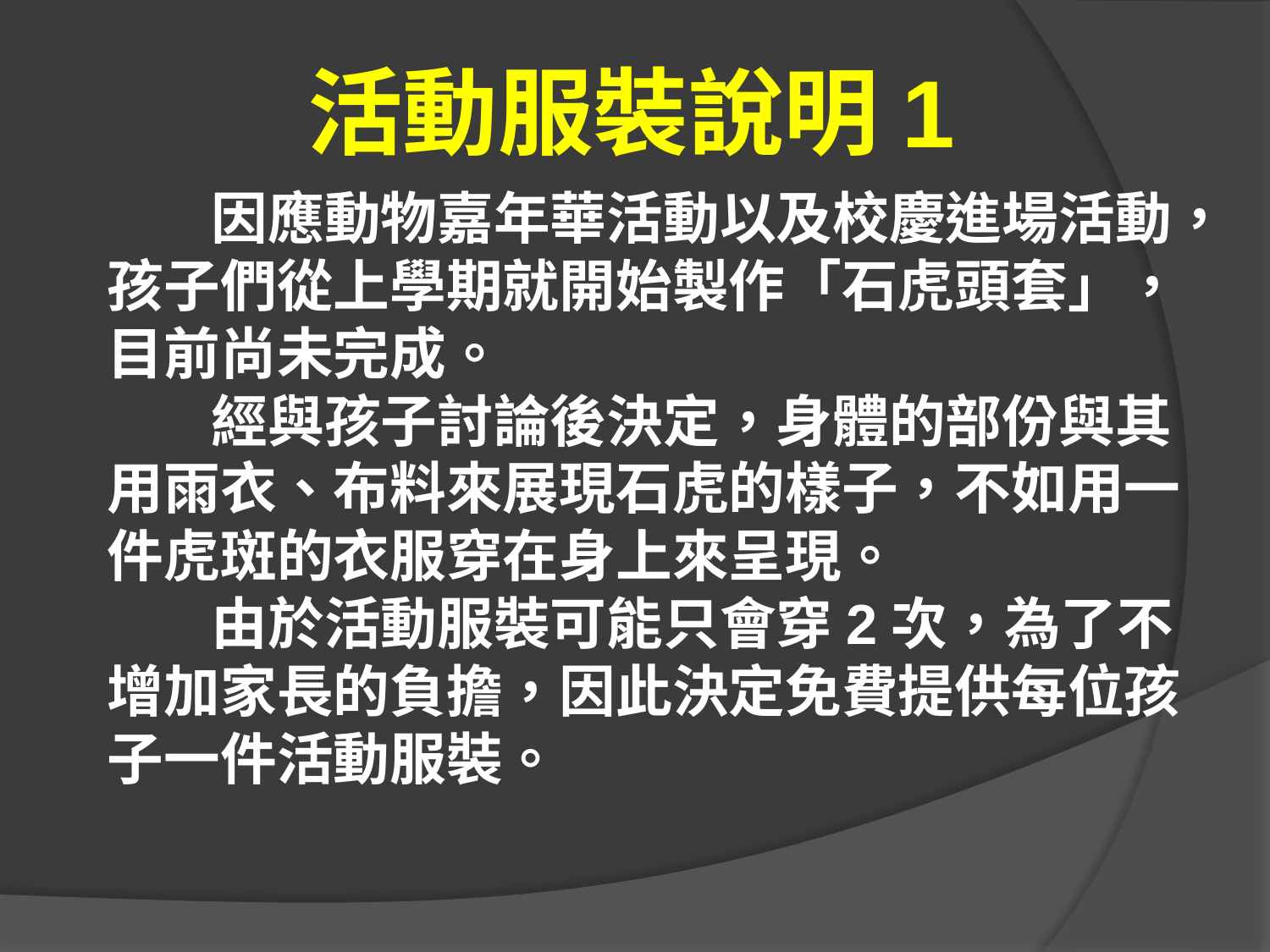

活動服裝說明1
       因應動物嘉年華活動以及校慶進場活動，孩子們從上學期就開始製作「石虎頭套」，目前尚未完成。
       經與孩子討論後決定，身體的部份與其用雨衣、布料來展現石虎的樣子，不如用一件虎斑的衣服穿在身上來呈現。
       由於活動服裝可能只會穿2次，為了不增加家長的負擔，因此決定免費提供每位孩子一件活動服裝。